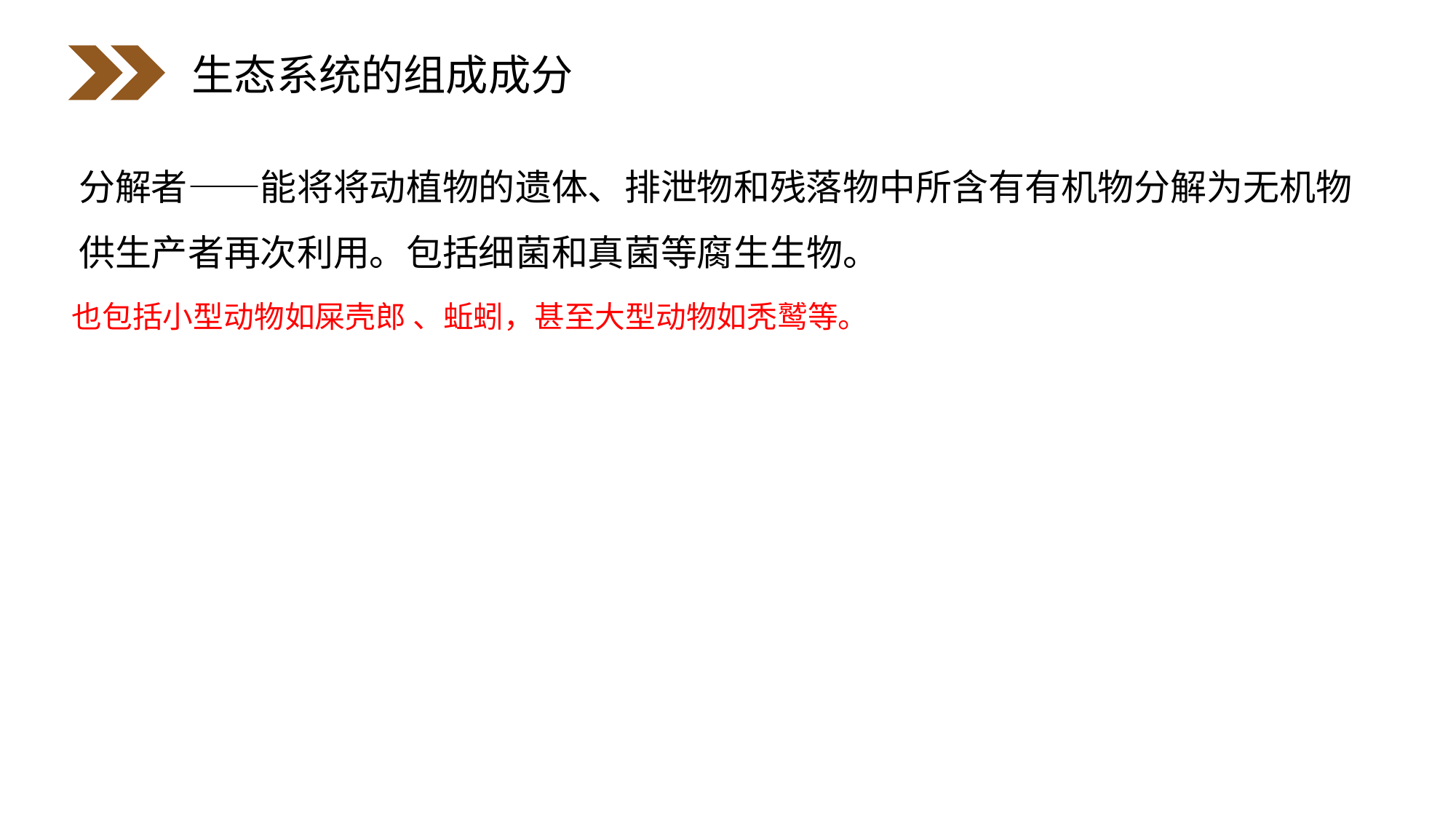

生态系统的组成成分
分解者——能将将动植物的遗体、排泄物和残落物中所含有有机物分解为无机物供生产者再次利用。包括细菌和真菌等腐生生物。
        也包括小型动物如屎壳郎 、蚯蚓，甚至大型动物如秃鹫等。